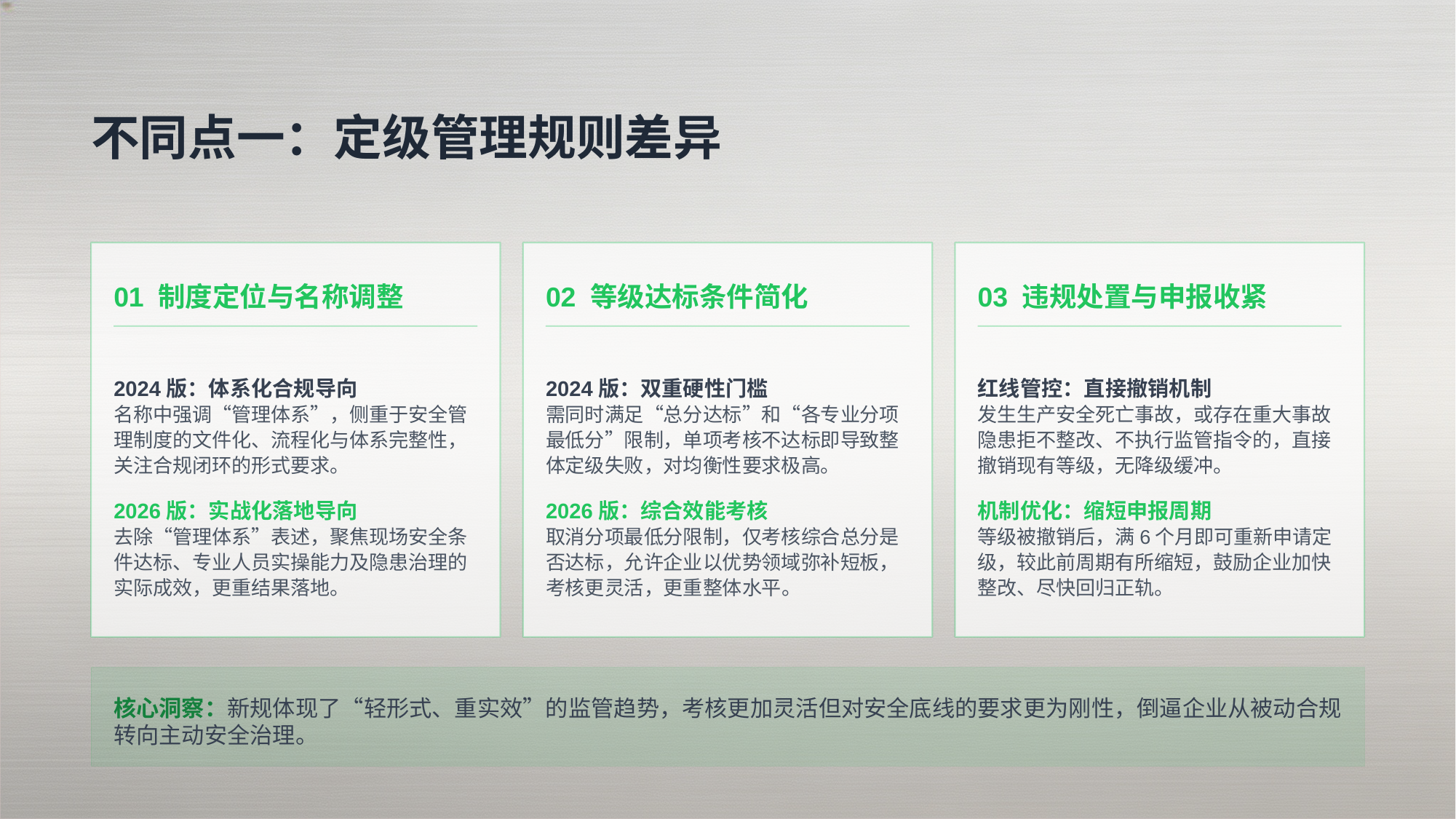

不同点一：定级管理规则差异

01 制度定位与名称调整
02 等级达标条件简化
03 违规处置与申报收紧
2024版：体系化合规导向
名称中强调“管理体系”，侧重于安全管理制度的文件化、流程化与体系完整性，关注合规闭环的形式要求。
2026版：实战化落地导向
去除“管理体系”表述，聚焦现场安全条件达标、专业人员实操能力及隐患治理的实际成效，更重结果落地。
2024版：双重硬性门槛
需同时满足“总分达标”和“各专业分项最低分”限制，单项考核不达标即导致整体定级失败，对均衡性要求极高。
2026版：综合效能考核
取消分项最低分限制，仅考核综合总分是否达标，允许企业以优势领域弥补短板，考核更灵活，更重整体水平。
红线管控：直接撤销机制
发生生产安全死亡事故，或存在重大事故隐患拒不整改、不执行监管指令的，直接撤销现有等级，无降级缓冲。
机制优化：缩短申报周期
等级被撤销后，满6个月即可重新申请定级，较此前周期有所缩短，鼓励企业加快整改、尽快回归正轨。

核心洞察：新规体现了“轻形式、重实效”的监管趋势，考核更加灵活但对安全底线的要求更为刚性，倒逼企业从被动合规转向主动安全治理。